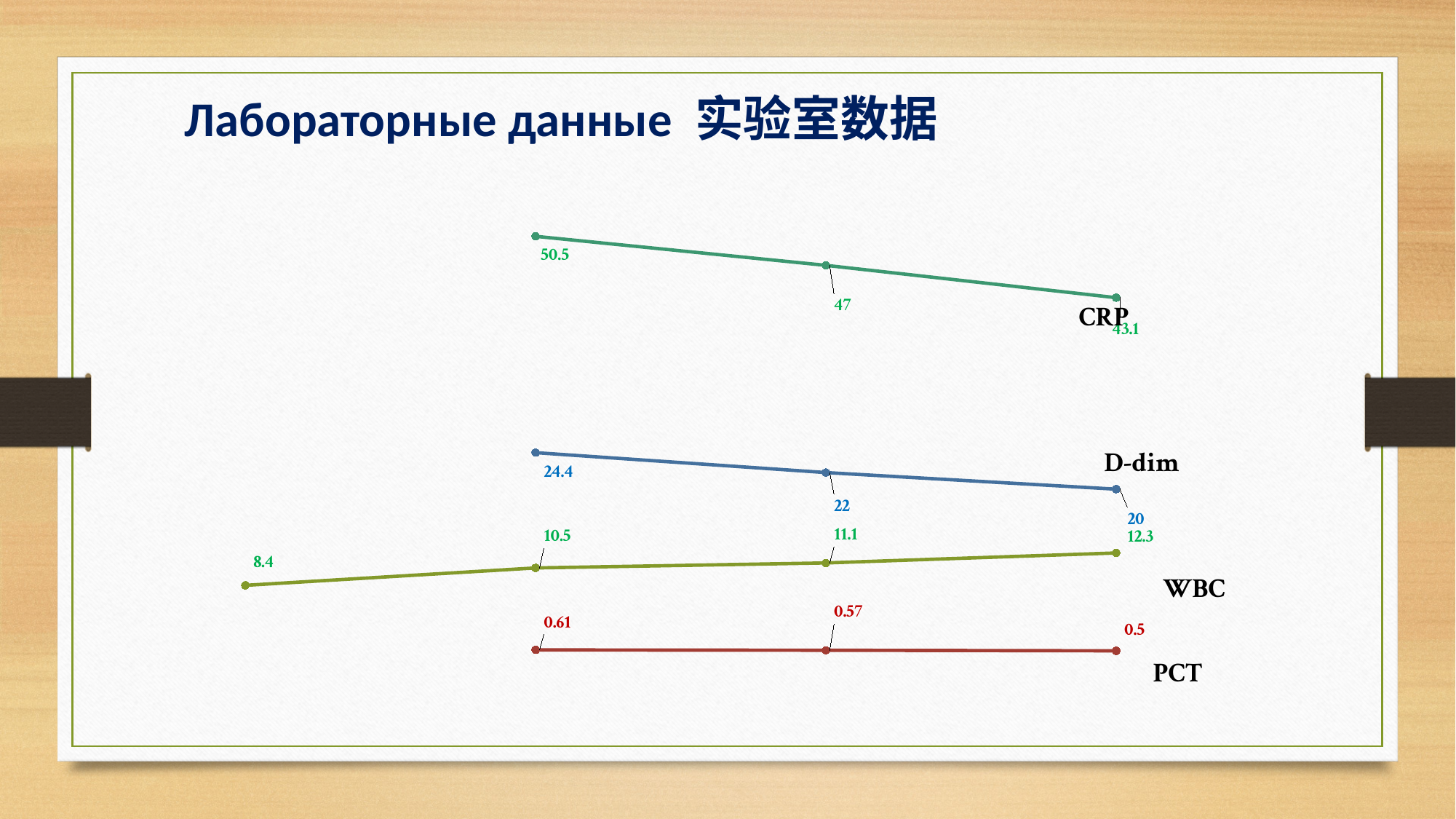

Лабораторные данные 实验室数据

### Chart

| Category | лейкоциты | СРБ | д-димер | Прокальц |
|---|---|---|---|---|
| 43926 | 8.4 | None | None | None |
| 43927 | 10.5 | 50.5 | 24.4 | 0.61 |
| 43928 | 11.1 | 47.0 | 22.0 | 0.57 |
| 43929 | 12.3 | 43.1 | 20.0 | 0.5 |
CRP
D-dim
WBC
PCT